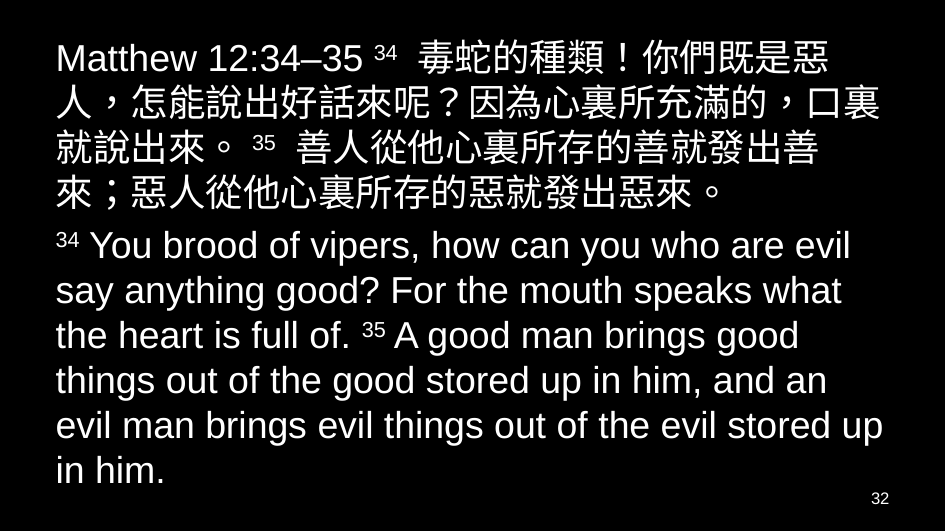

Matthew 12:34–35 34 毒蛇的種類！你們既是惡人，怎能說出好話來呢？因為心裏所充滿的，口裏就說出來。35 善人從他心裏所存的善就發出善來；惡人從他心裏所存的惡就發出惡來。
34 You brood of vipers, how can you who are evil say anything good? For the mouth speaks what the heart is full of. 35 A good man brings good things out of the good stored up in him, and an evil man brings evil things out of the evil stored up in him.
32